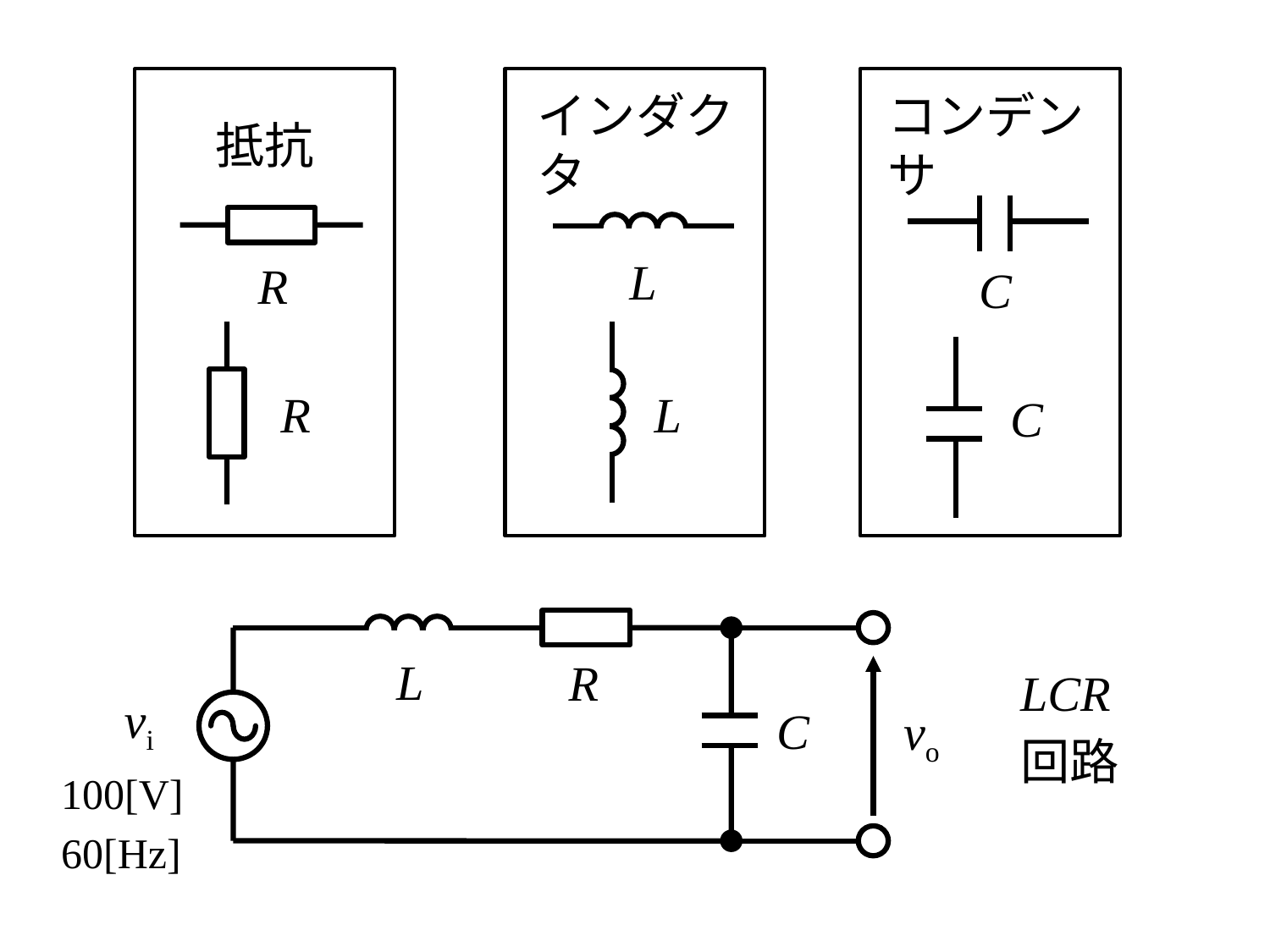

コンデンサ
抵抗
インダクタ

L
R
C
R
L
C

L
R
vi

C
vo

LCR
回路
100[V]
60[Hz]